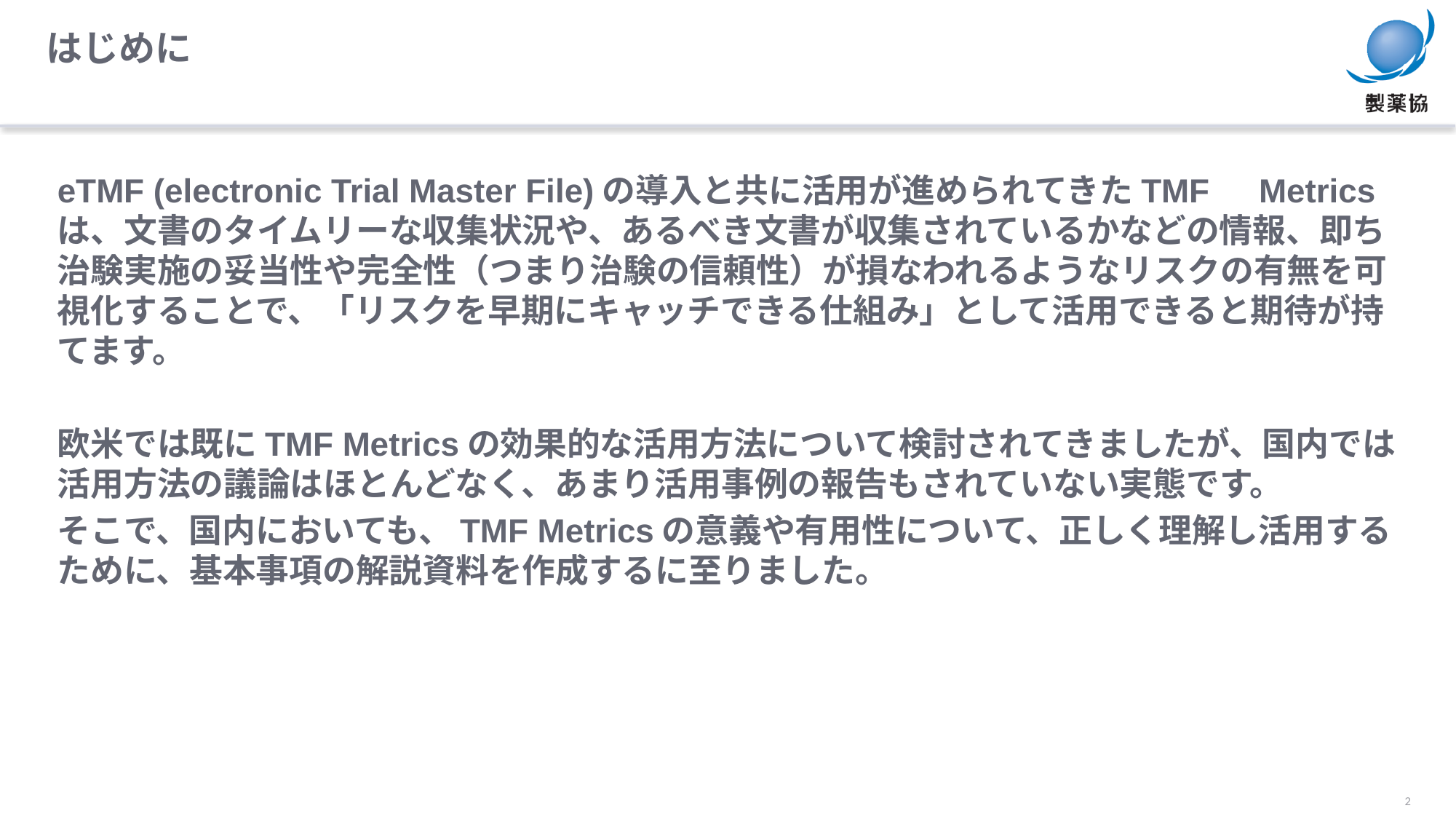

はじめに
eTMF (electronic Trial Master File)の導入と共に活用が進められてきたTMF　Metricsは、文書のタイムリーな収集状況や、あるべき文書が収集されているかなどの情報、即ち治験実施の妥当性や完全性（つまり治験の信頼性）が損なわれるようなリスクの有無を可視化することで、「リスクを早期にキャッチできる仕組み」として活用できると期待が持てます。

欧米では既にTMF Metricsの効果的な活用方法について検討されてきましたが、国内では活用方法の議論はほとんどなく、あまり活用事例の報告もされていない実態です。
そこで、国内においても、TMF Metricsの意義や有用性について、正しく理解し活用するために、基本事項の解説資料を作成するに至りました。
2